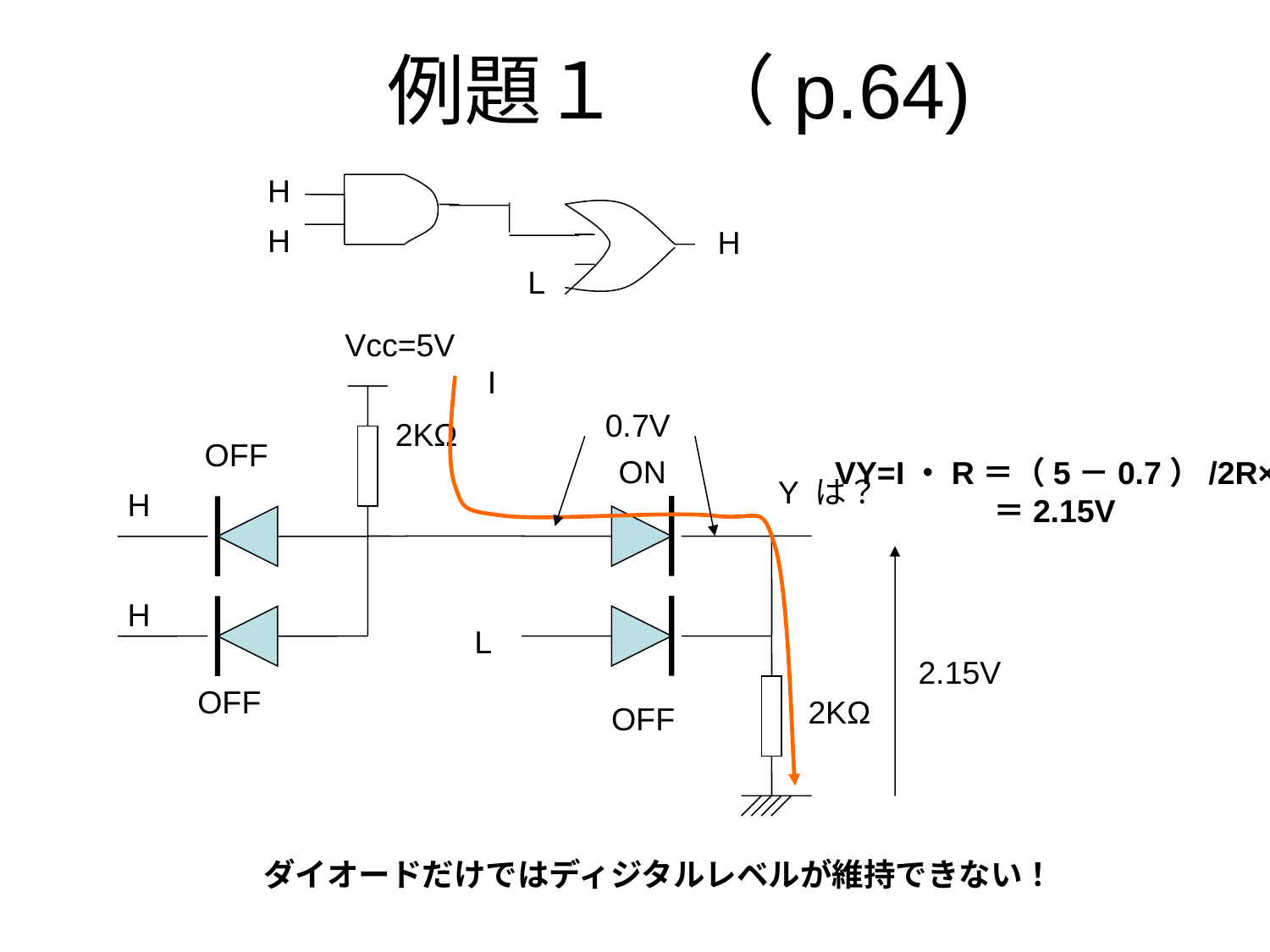

# 例題１　（p.64)
H

H
H

L

Vcc=5V
I

0.7V
2KΩ

OFF

ON
VY=I・R＝（5－0.7）/2R×R
　　　　　＝2.15V
Y は？
H

H

L

2.15V
OFF

2KΩ
OFF

 ダイオードだけではディジタルレベルが維持できない！